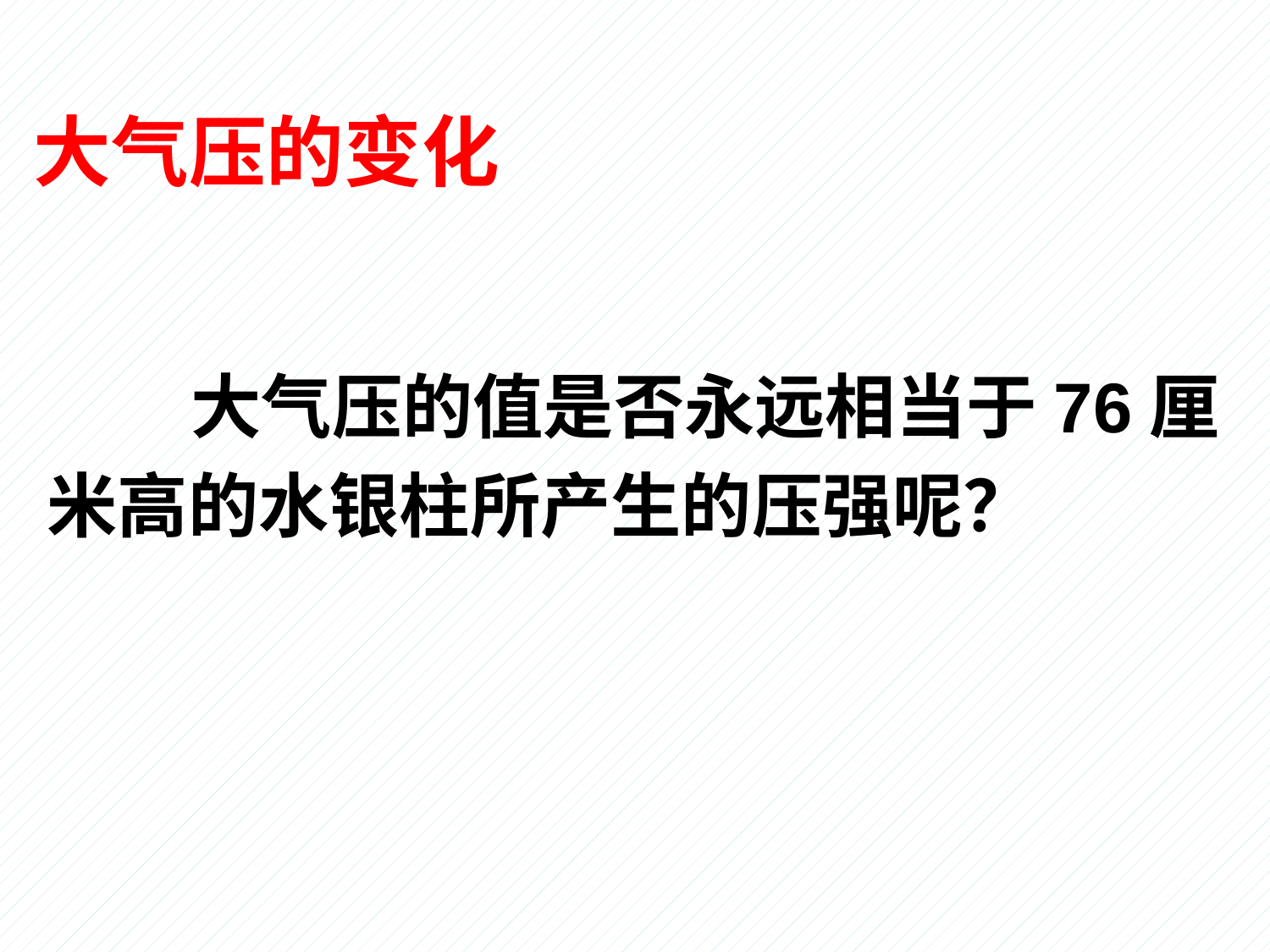

# 大气压的变化
        大气压的值是否永远相当于76厘
米高的水银柱所产生的压强呢？